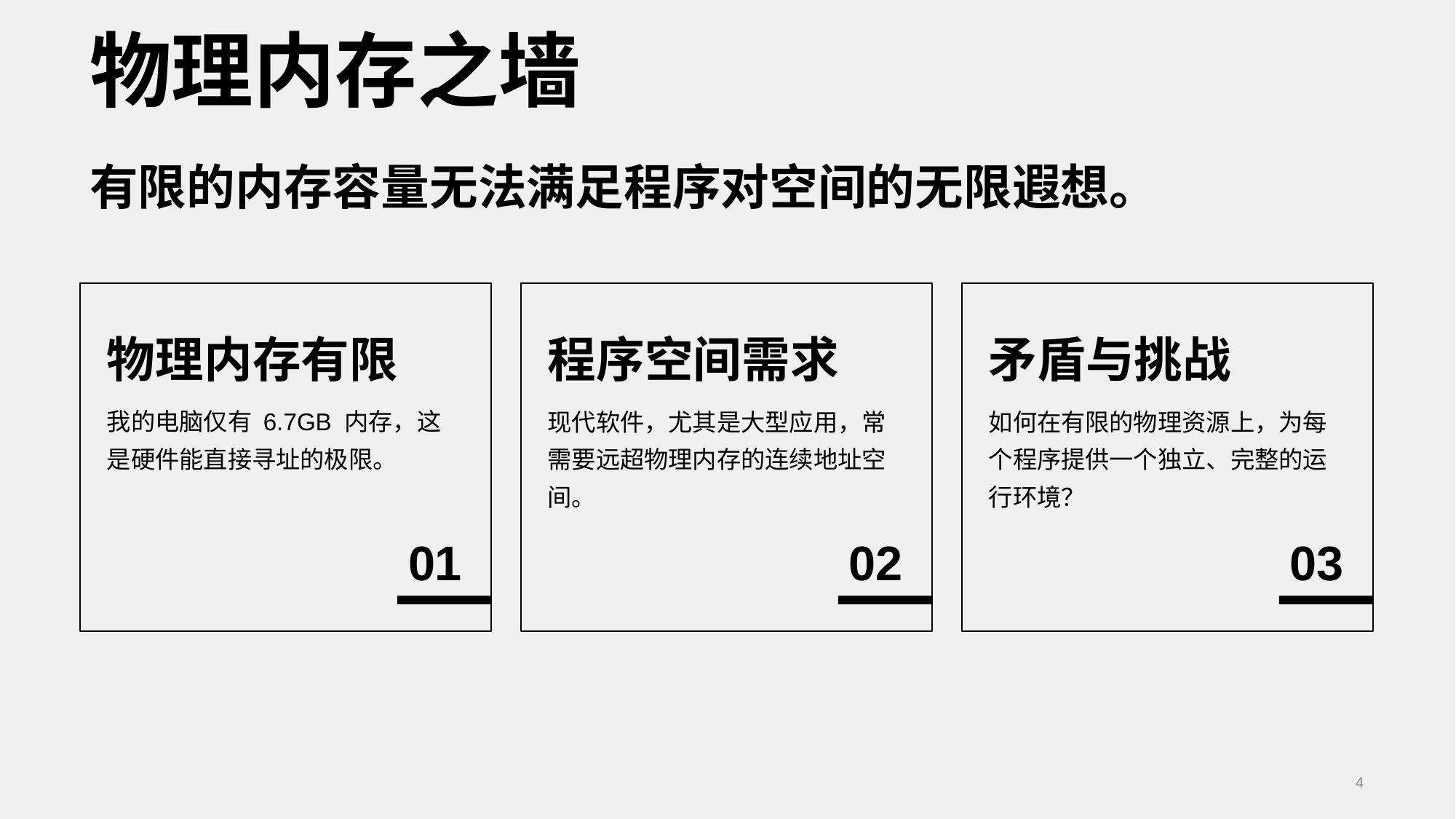

物理内存之墙
有限的内存容量无法满足程序对空间的无限遐想。

物理内存有限
我的电脑仅有 6.7GB 内存，这是硬件能直接寻址的极限。
01

程序空间需求
现代软件，尤其是大型应用，常需要远超物理内存的连续地址空间。
02

矛盾与挑战
如何在有限的物理资源上，为每个程序提供一个独立、完整的运行环境？
03

4